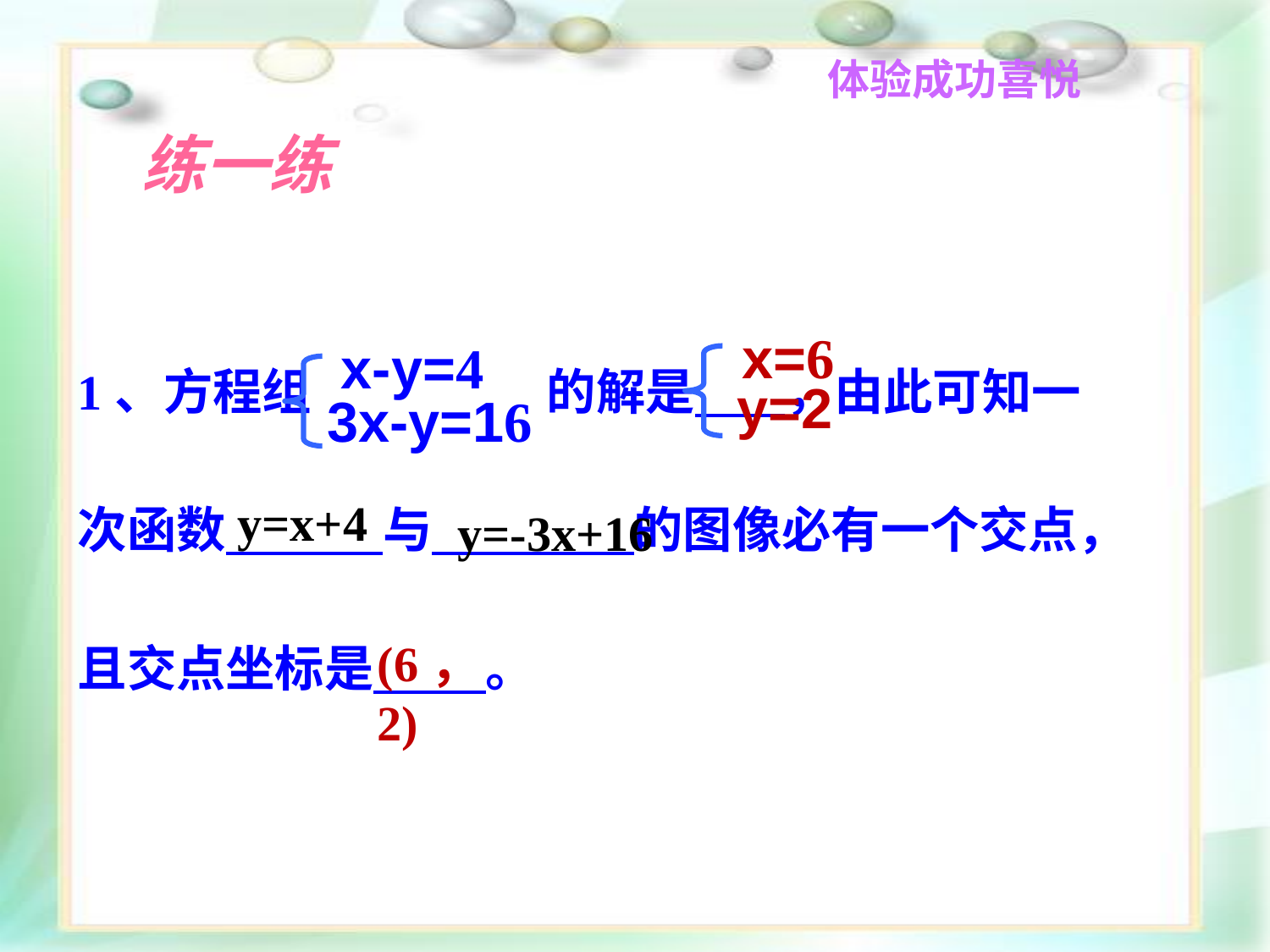

体验成功喜悦
练一练

1、方程组                     的解是        ，由此可知一

次函数              与                  的图像必有一个交点，

且交点坐标是          。
x=6
y=2

x-y=4
3x-y=16

y=x+4
y=-3x+16
(6，2)